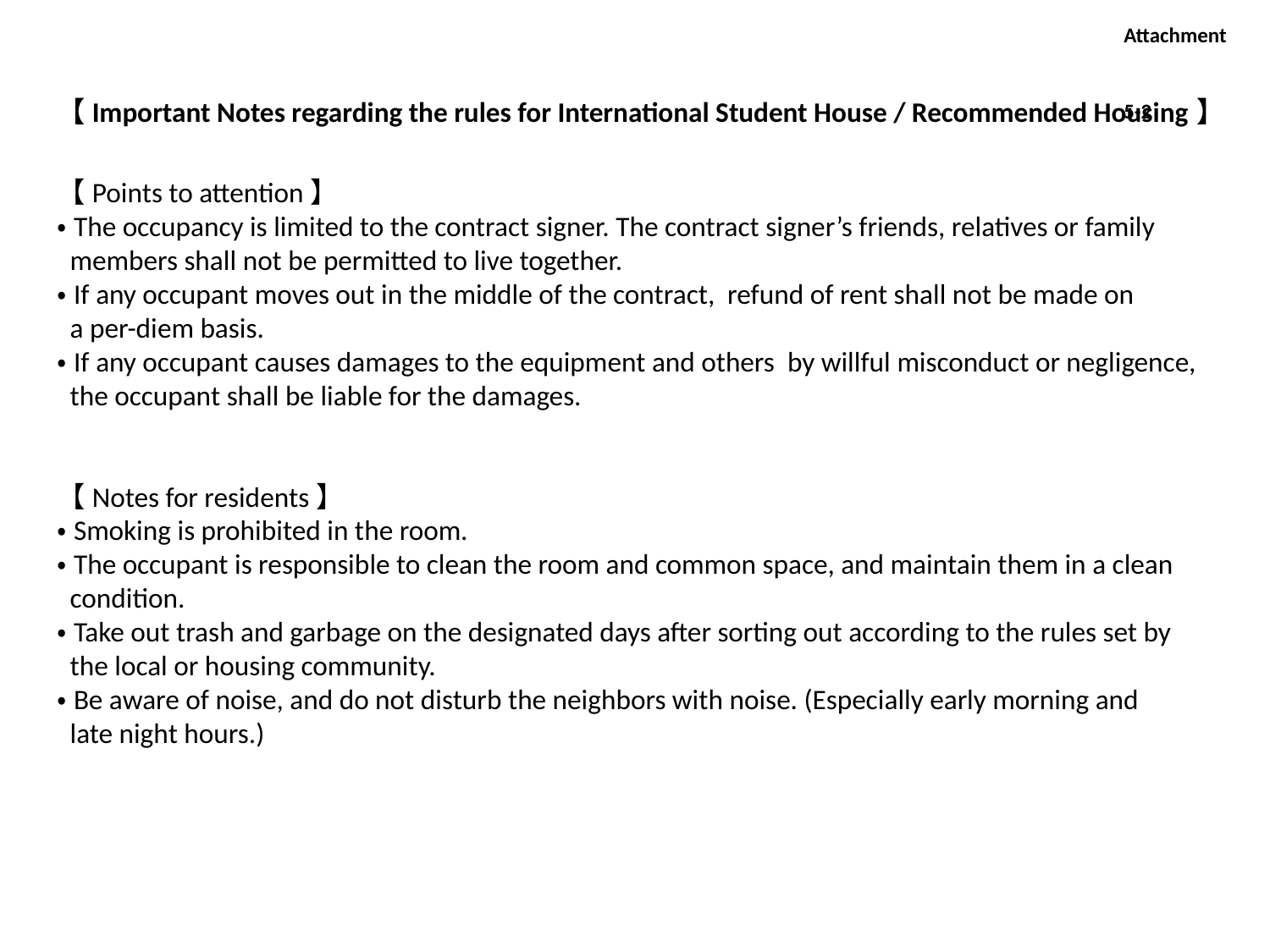

Attachment
　　　　　5-2

【Important Notes regarding the rules for International Student House / Recommended Housing】

【Points to attention】
・The occupancy is limited to the contract signer. The contract signer’s friends, relatives or family
  members shall not be permitted to live together.
・If any occupant moves out in the middle of the contract,  refund of rent shall not be made on
  a per-diem basis.
・If any occupant causes damages to the equipment and others  by willful misconduct or negligence,
  the occupant shall be liable for the damages.

【Notes for residents】
・Smoking is prohibited in the room.
・The occupant is responsible to clean the room and common space, and maintain them in a clean
  condition.
・Take out trash and garbage on the designated days after sorting out according to the rules set by
  the local or housing community.
・Be aware of noise, and do not disturb the neighbors with noise. (Especially early morning and
  late night hours.)